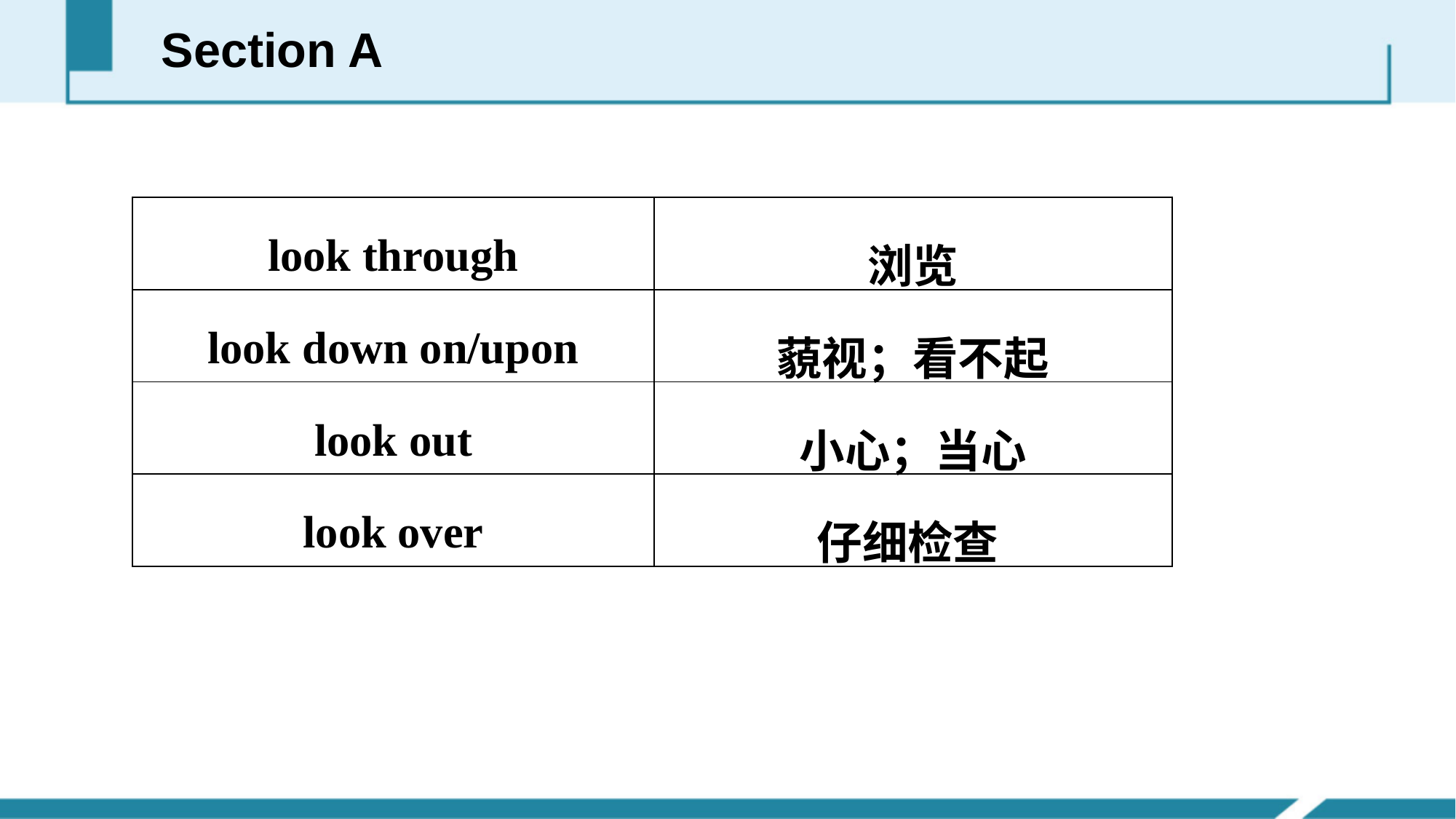

Section A
| look through | 浏览 |
| --- | --- |
| look down on/upon | 藐视；看不起 |
| look out | 小心；当心 |
| look over | 仔细检查 |